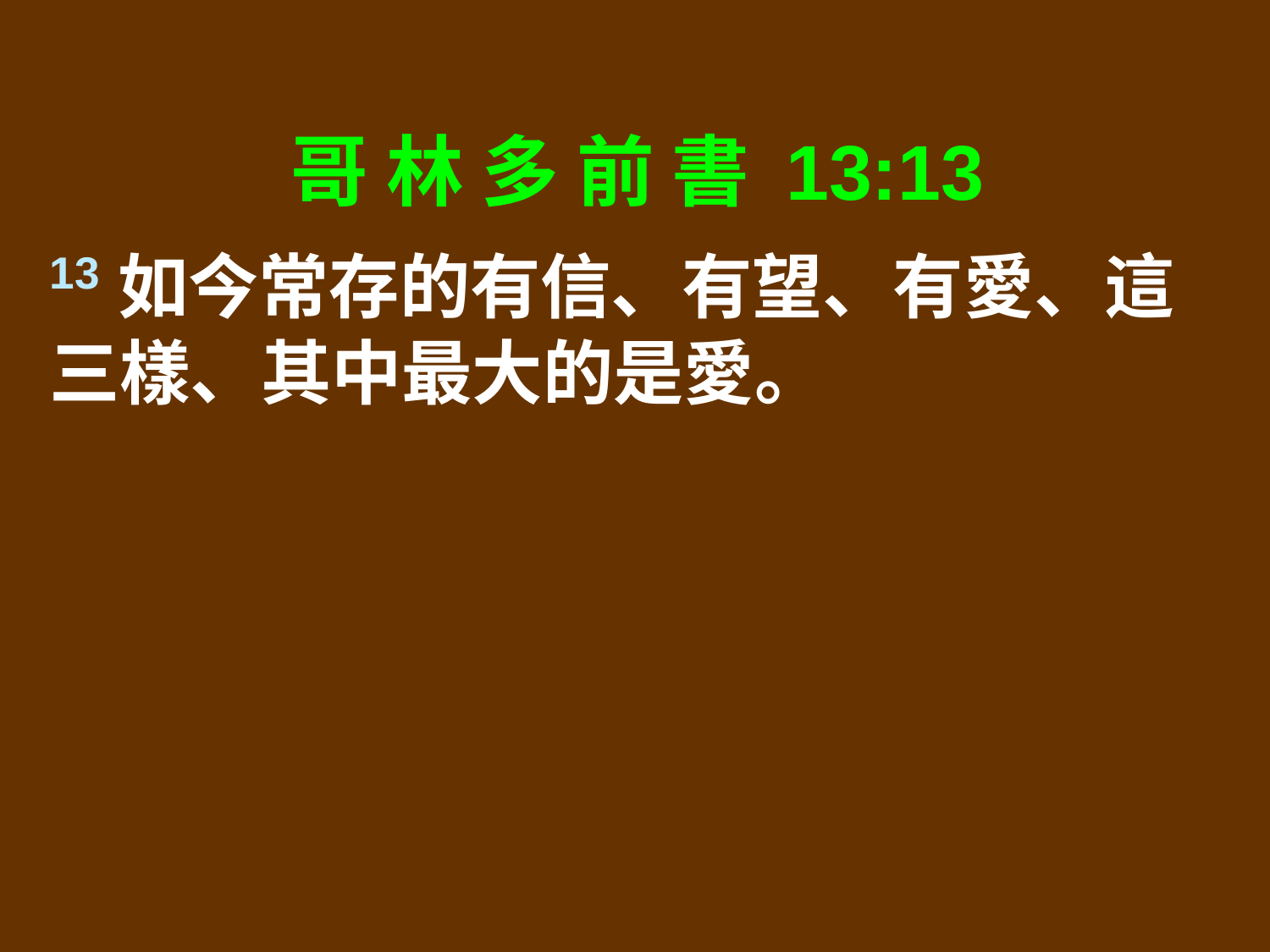

哥 林 多 前 書 13:13
13如今常存的有信、有望、有愛、這三樣、其中最大的是愛。